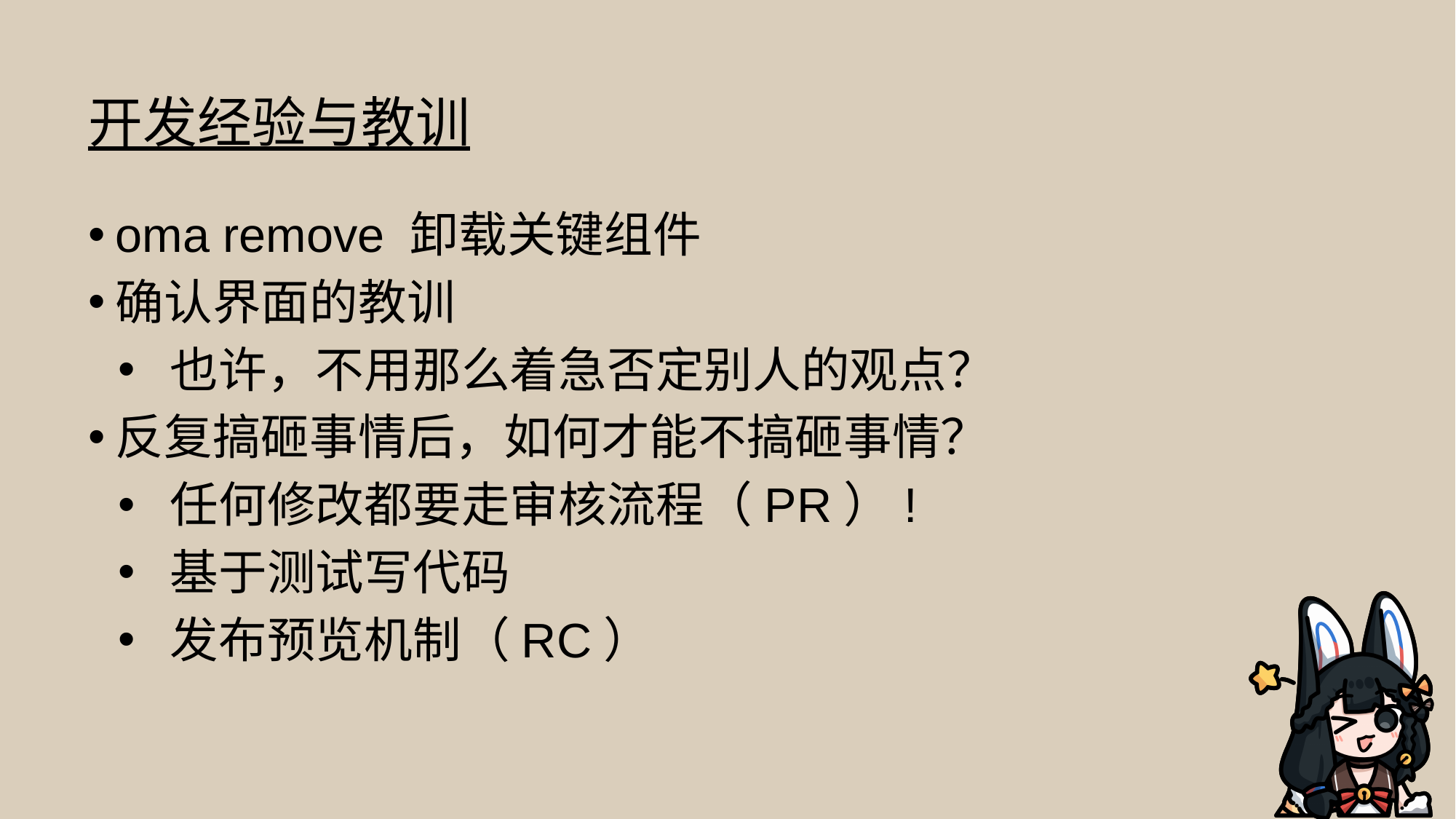

# 开发经验与教训
oma remove 卸载关键组件
确认界面的教训
也许，不用那么着急否定别人的观点？
反复搞砸事情后，如何才能不搞砸事情？
任何修改都要走审核流程（PR）!
基于测试写代码
发布预览机制（RC）